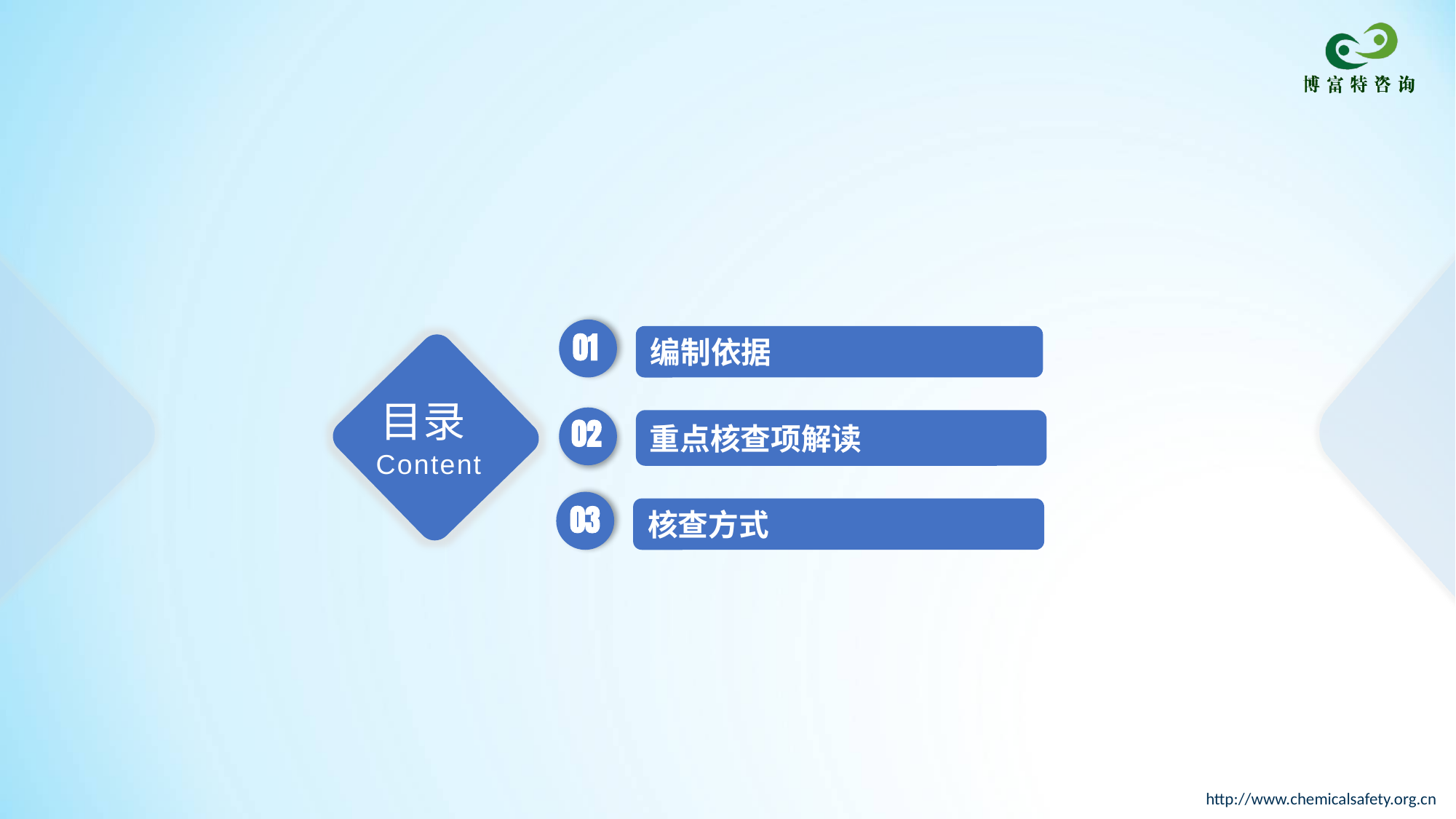

01

编制依据

目录

重点核查项解读
02
Content

03

核查方式